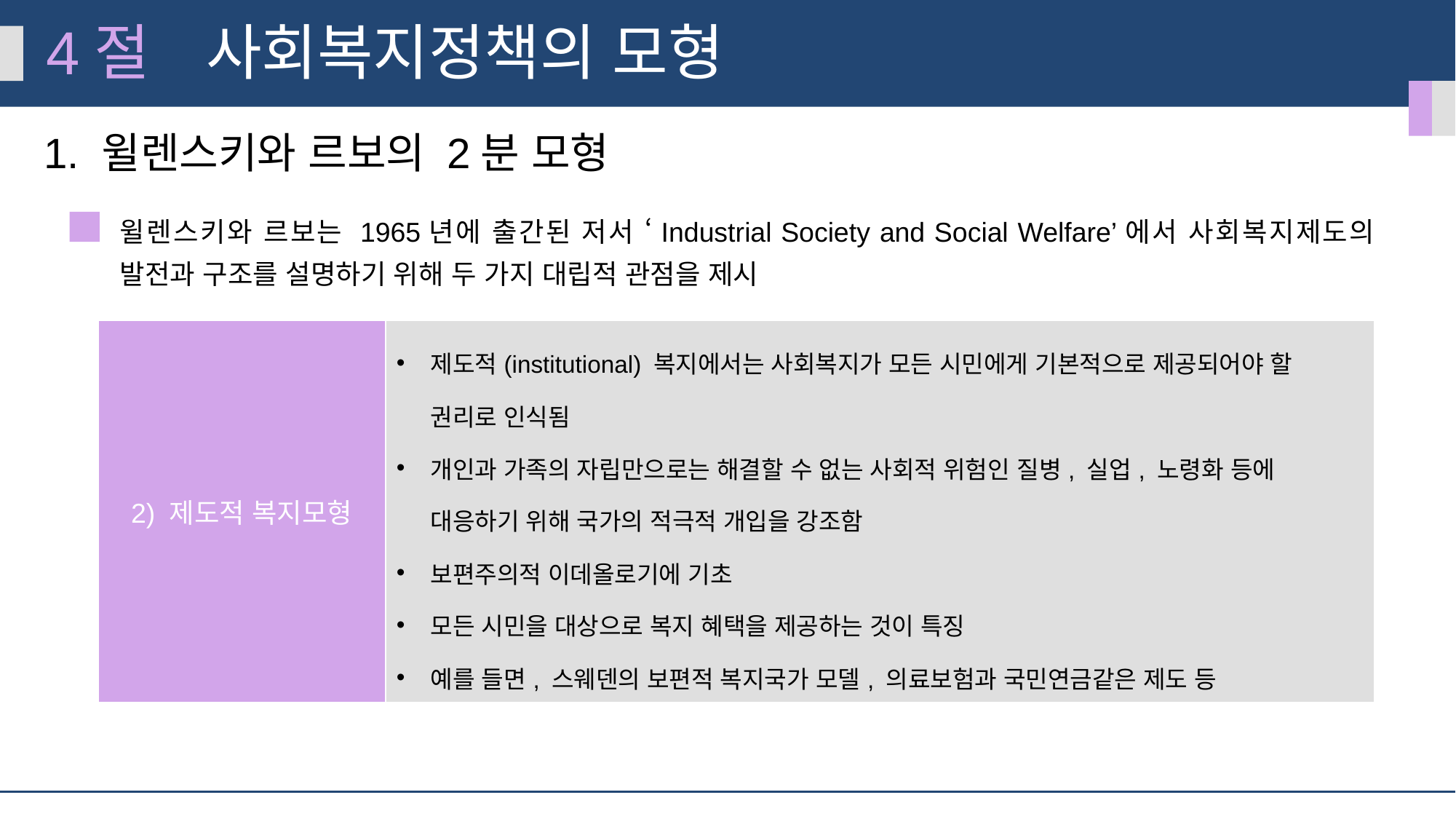

4절
사회복지정책의 모형
1. 윌렌스키와 르보의 2분 모형
윌렌스키와 르보는 1965년에 출간된 저서 ‘Industrial Society and Social Welfare’에서 사회복지제도의 발전과 구조를 설명하기 위해 두 가지 대립적 관점을 제시

| 2) 제도적 복지모형 | 제도적(institutional) 복지에서는 사회복지가 모든 시민에게 기본적으로 제공되어야 할 권리로 인식됨 개인과 가족의 자립만으로는 해결할 수 없는 사회적 위험인 질병, 실업, 노령화 등에 대응하기 위해 국가의 적극적 개입을 강조함 보편주의적 이데올로기에 기초 모든 시민을 대상으로 복지 혜택을 제공하는 것이 특징 예를 들면, 스웨덴의 보편적 복지국가 모델, 의료보험과 국민연금같은 제도 등 |
| --- | --- |